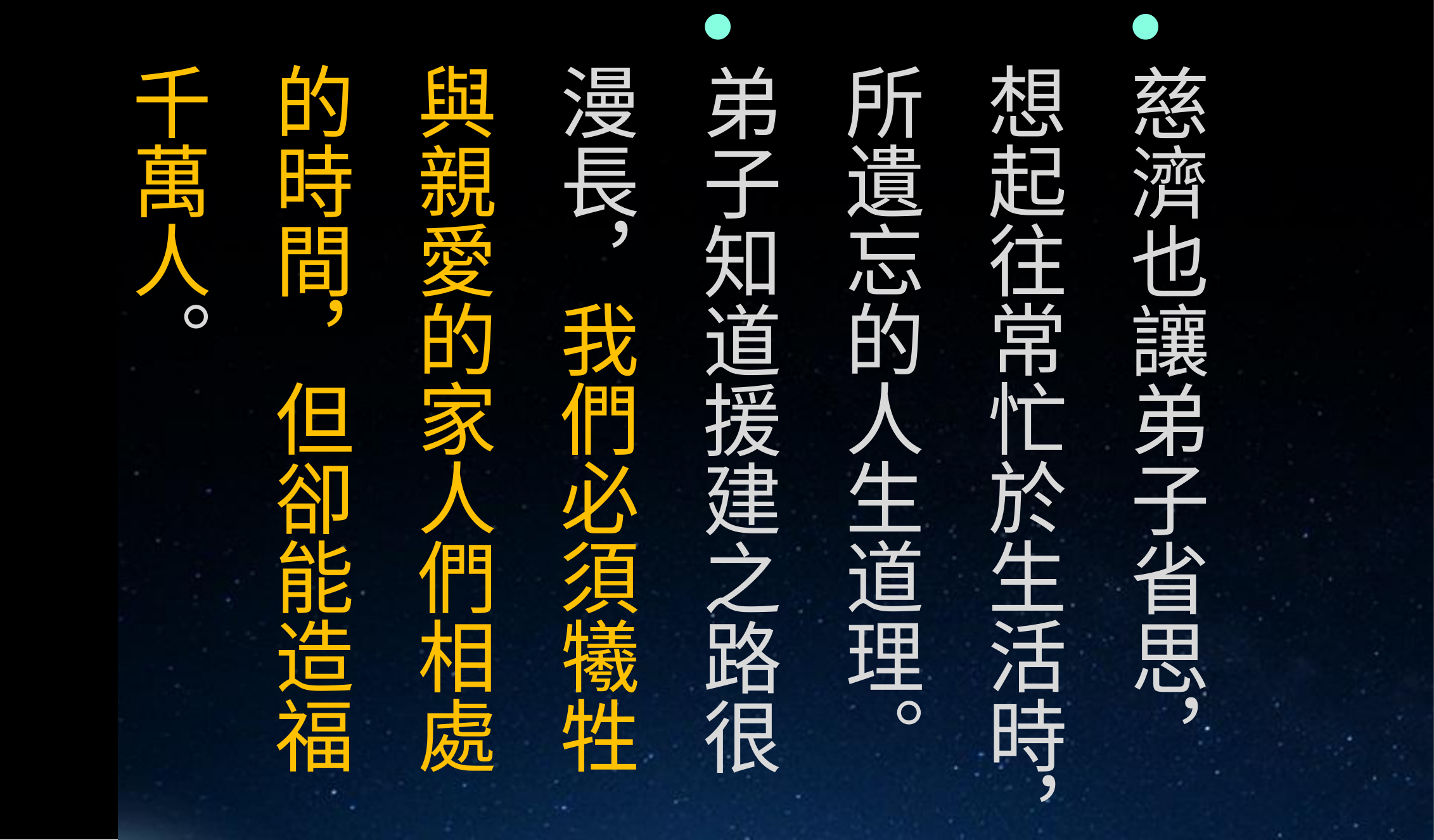

慈濟也讓弟子省思，想起往常忙於生活時，所遺忘的人生道理。
弟子知道援建之路很漫長，我們必須犧牲與親愛的家人們相處的時間，但卻能造福千萬人。